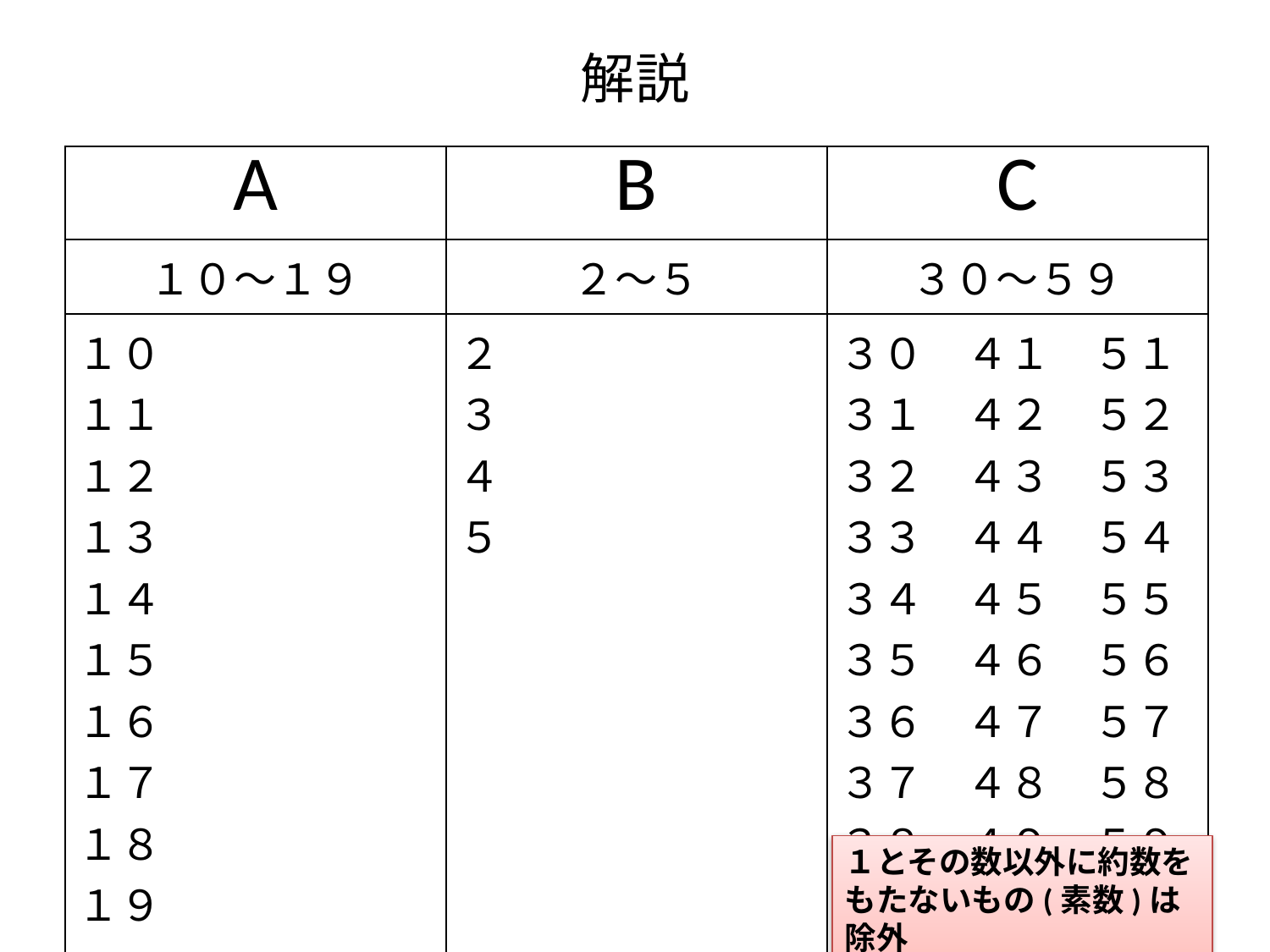

# 解説
| A | B | C |
| --- | --- | --- |
| １０～１９ | ２～５ | ３０～５９ |
| １０ １１ １２ １３ １４ １５ １６ １７ １８ １９ | ２ ３ ４ ５ | ３０　４１　５１ ３１　４２　５２ ３２　４３　５３ ３３　４４　５４ ３４　４５　５５ ３５　４６　５６ ３６　４７　５７ ３７　４８　５８ ３８　４９　５９ ３９　５０　 ４０ |
１とその数以外に約数をもたないもの(素数)は除外